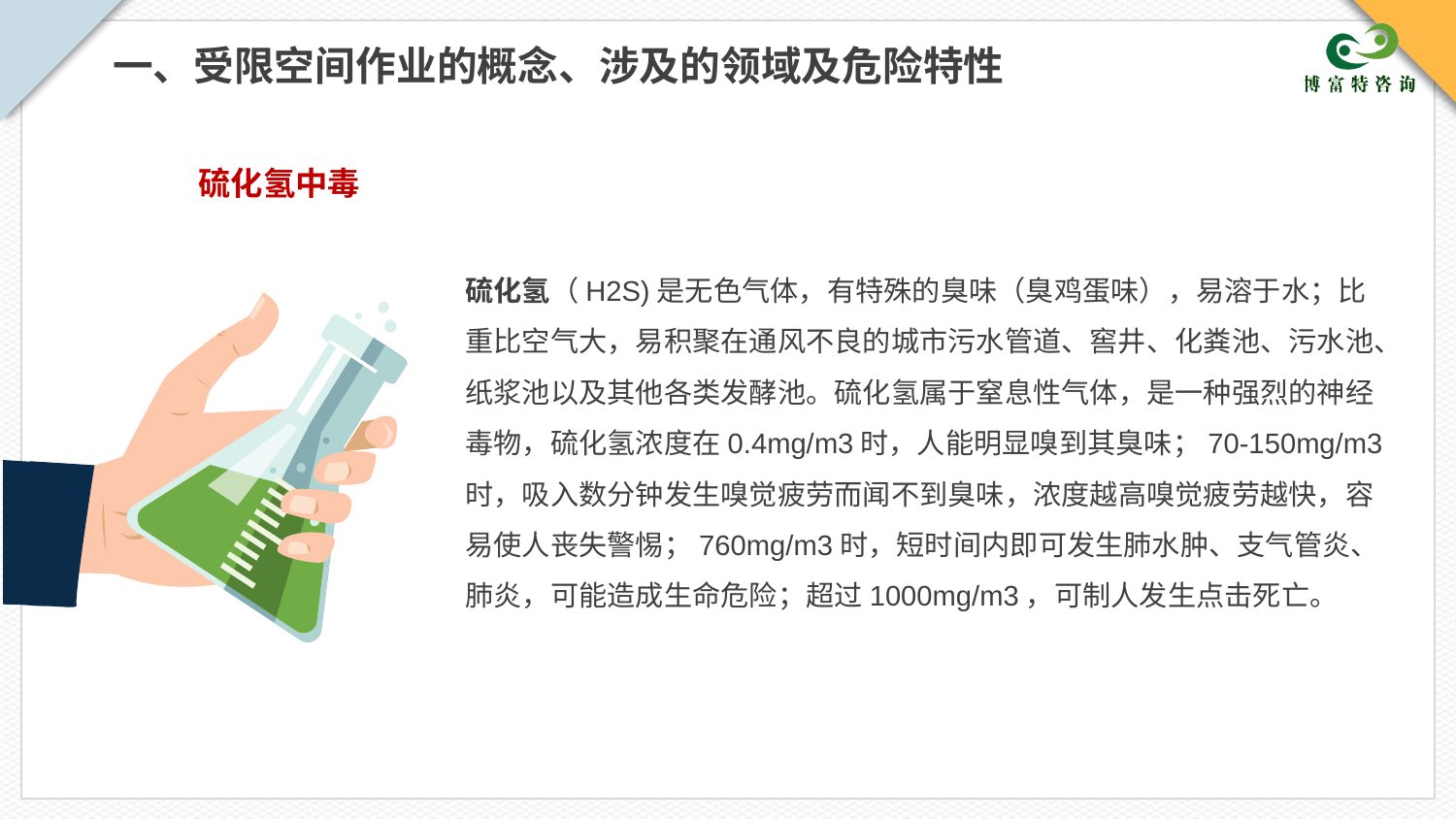

一、受限空间作业的概念、涉及的领域及危险特性
硫化氢中毒
硫化氢（H2S)是无色气体，有特殊的臭味（臭鸡蛋味），易溶于水；比重比空气大，易积聚在通风不良的城市污水管道、窖井、化粪池、污水池、纸浆池以及其他各类发酵池。硫化氢属于窒息性气体，是一种强烈的神经毒物，硫化氢浓度在0.4mg/m3时，人能明显嗅到其臭味；70-150mg/m3时，吸入数分钟发生嗅觉疲劳而闻不到臭味，浓度越高嗅觉疲劳越快，容易使人丧失警惕；760mg/m3时，短时间内即可发生肺水肿、支气管炎、肺炎，可能造成生命危险；超过1000mg/m3，可制人发生点击死亡。